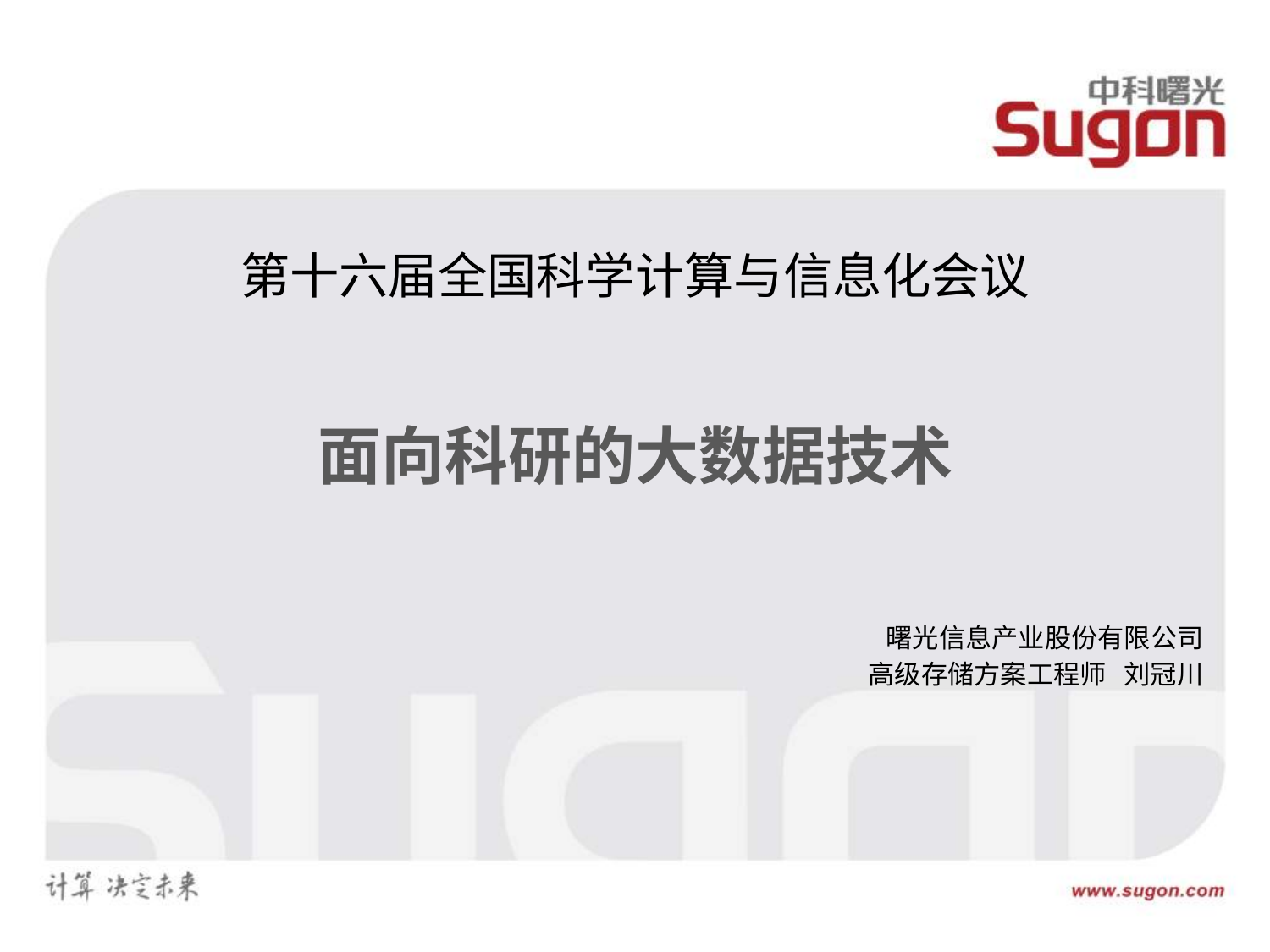

第十六届全国科学计算与信息化会议
面向科研的大数据技术
曙光信息产业股份有限公司
高级存储方案工程师   刘冠川